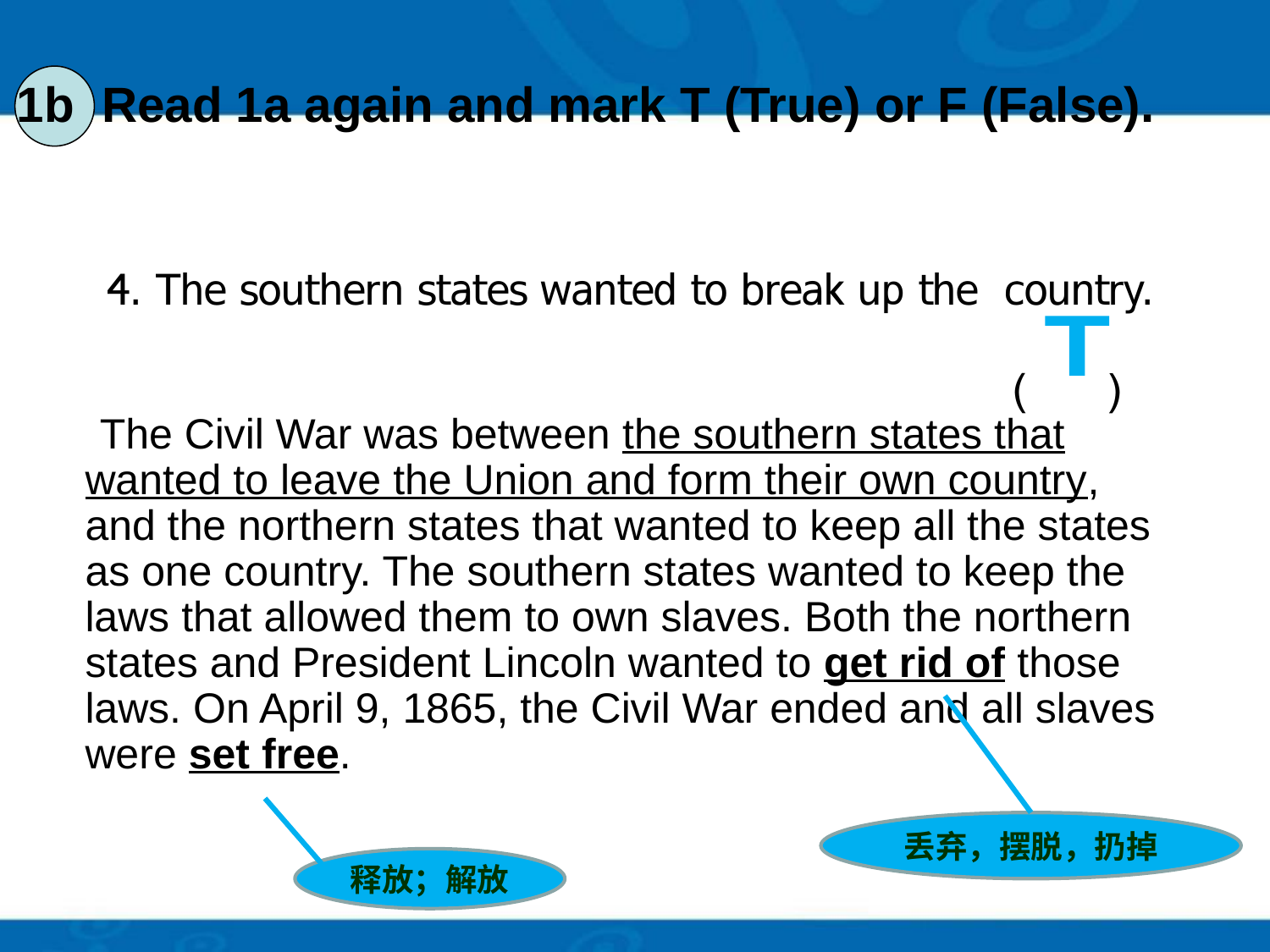

# 1b  Read 1a again and mark T (True) or F (False).

4. The southern states wanted to break up the  country.
                                                                     (      )
T
       The Civil War was between the southern states that wanted to leave the Union and form their own country, and the northern states that wanted to keep all the states as one country. The southern states wanted to keep the laws that allowed them to own slaves. Both the northern states and President Lincoln wanted to get rid of those laws. On April 9, 1865, the Civil War ended and all slaves were set free.
丢弃，摆脱，扔掉
释放；解放